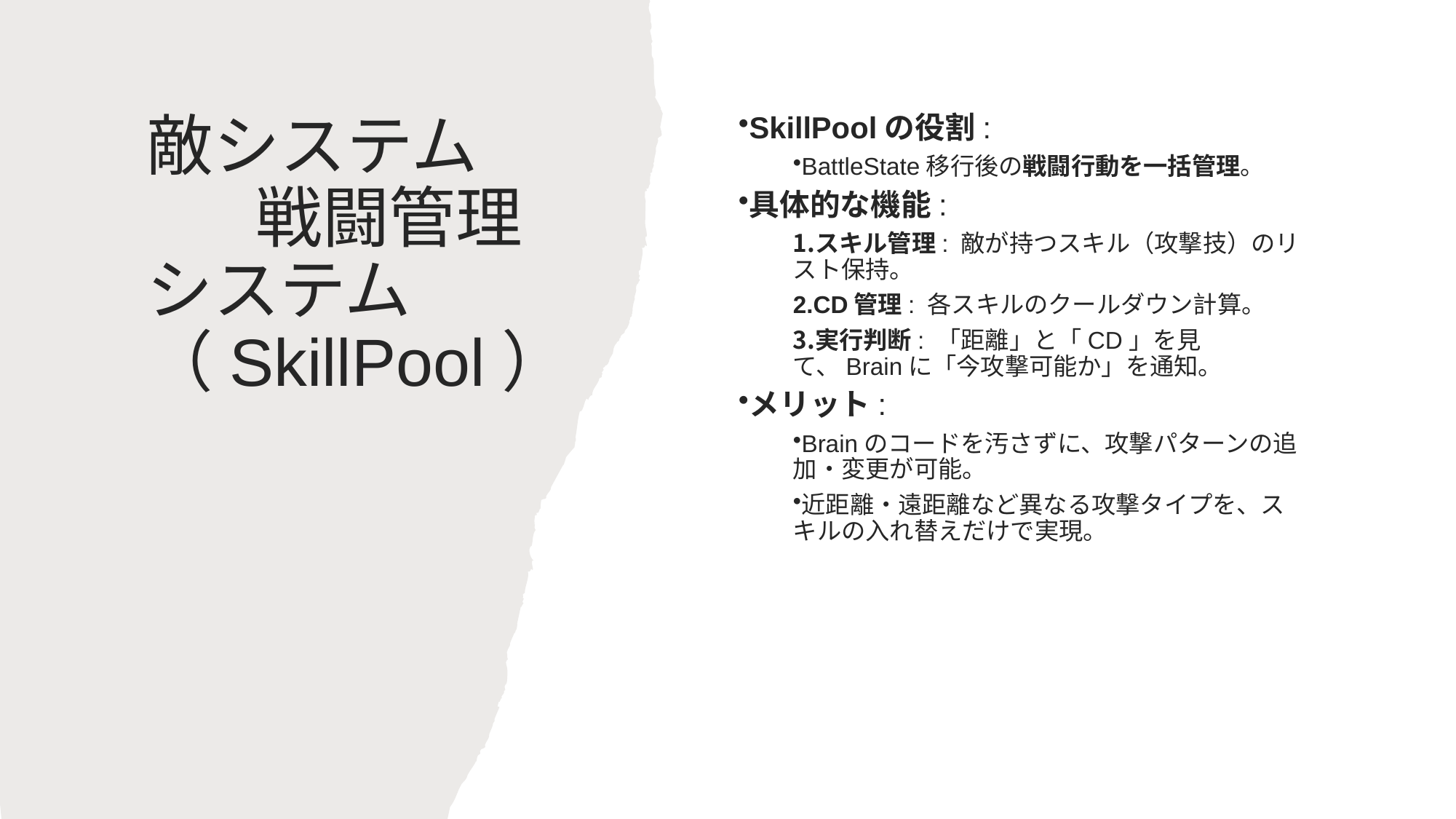

# 敵システム 戦闘管理システム（SkillPool）
SkillPoolの役割:
BattleState移行後の戦闘行動を一括管理。
具体的な機能:
スキル管理: 敵が持つスキル（攻撃技）のリスト保持。
CD管理: 各スキルのクールダウン計算。
実行判断: 「距離」と「CD」を見て、Brainに「今攻撃可能か」を通知。
メリット:
Brainのコードを汚さずに、攻撃パターンの追加・変更が可能。
近距離・遠距離など異なる攻撃タイプを、スキルの入れ替えだけで実現。